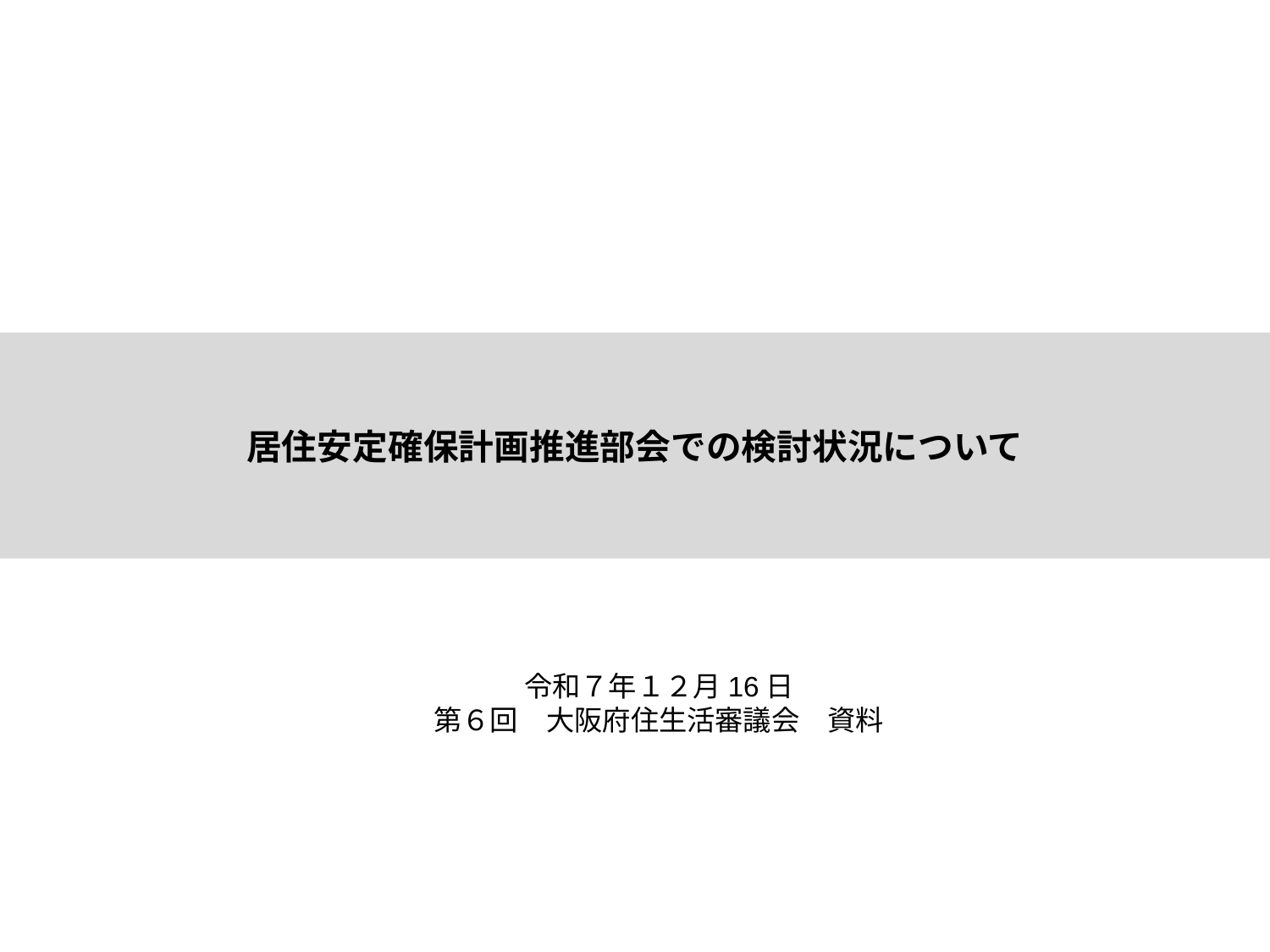

居住安定確保計画推進部会での検討状況について
令和７年１２月16日
第６回　大阪府住生活審議会　資料